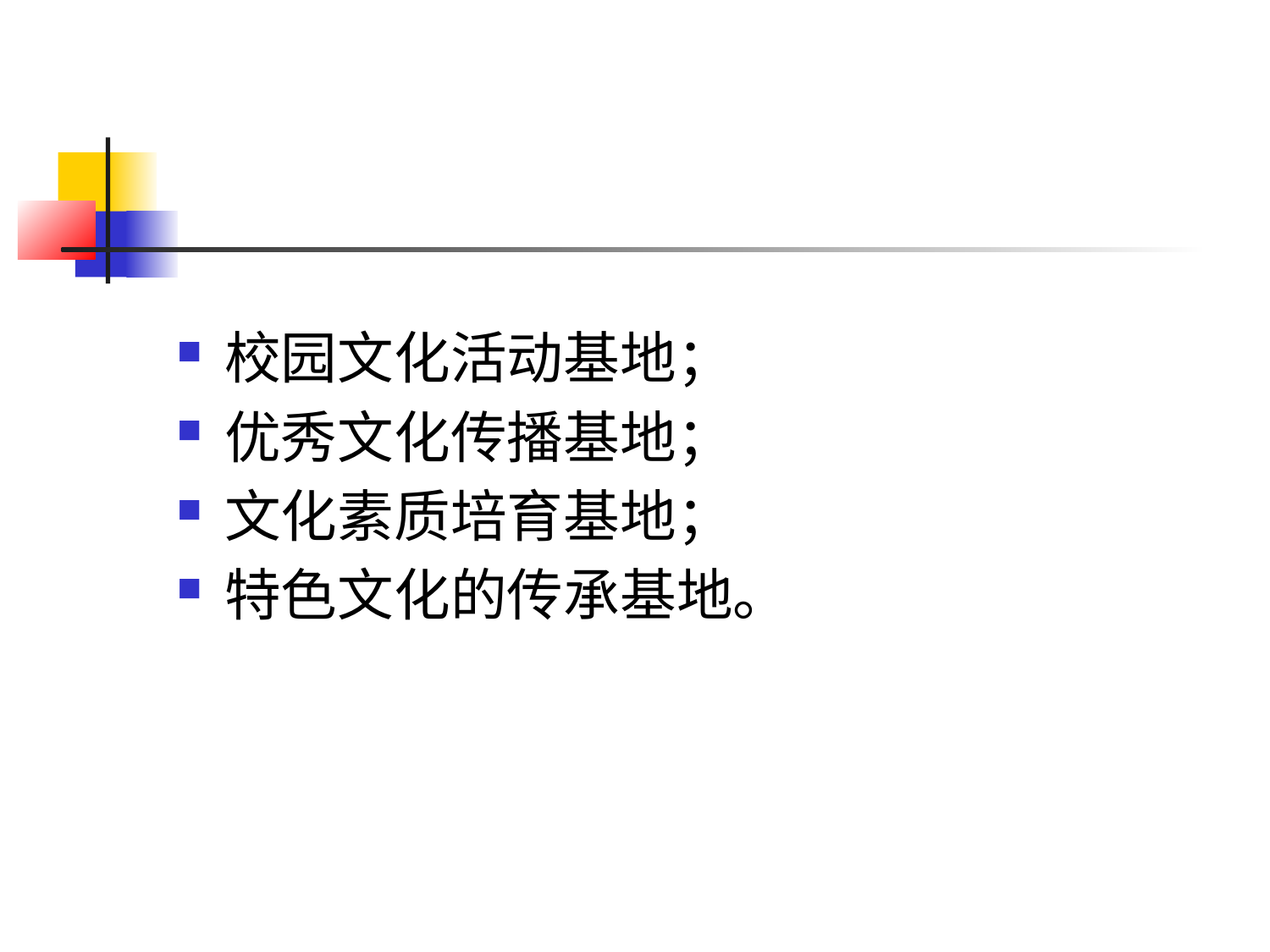

#
校园文化活动基地；
优秀文化传播基地；
文化素质培育基地；
特色文化的传承基地。